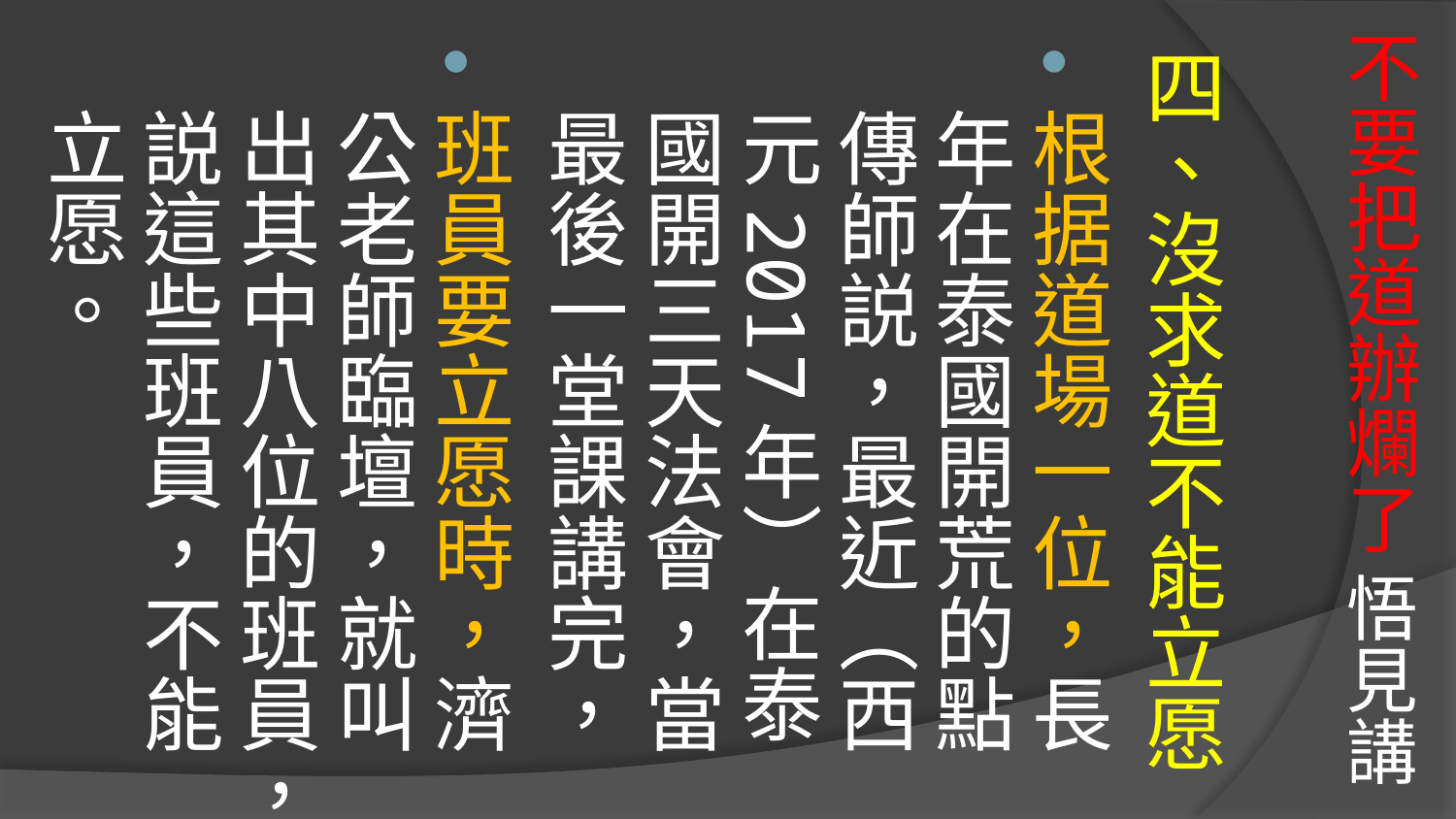

# 不要把道辦爛了 悟見講
四、沒求道不能立愿
根据道場一位，長年在泰國開荒的點傳師説，最近（西元2017年）在泰國開三天法會，當最後一堂課講完，
班員要立愿時，濟公老師臨壇，就叫出其中八位的班員，説這些班員，不能立愿。